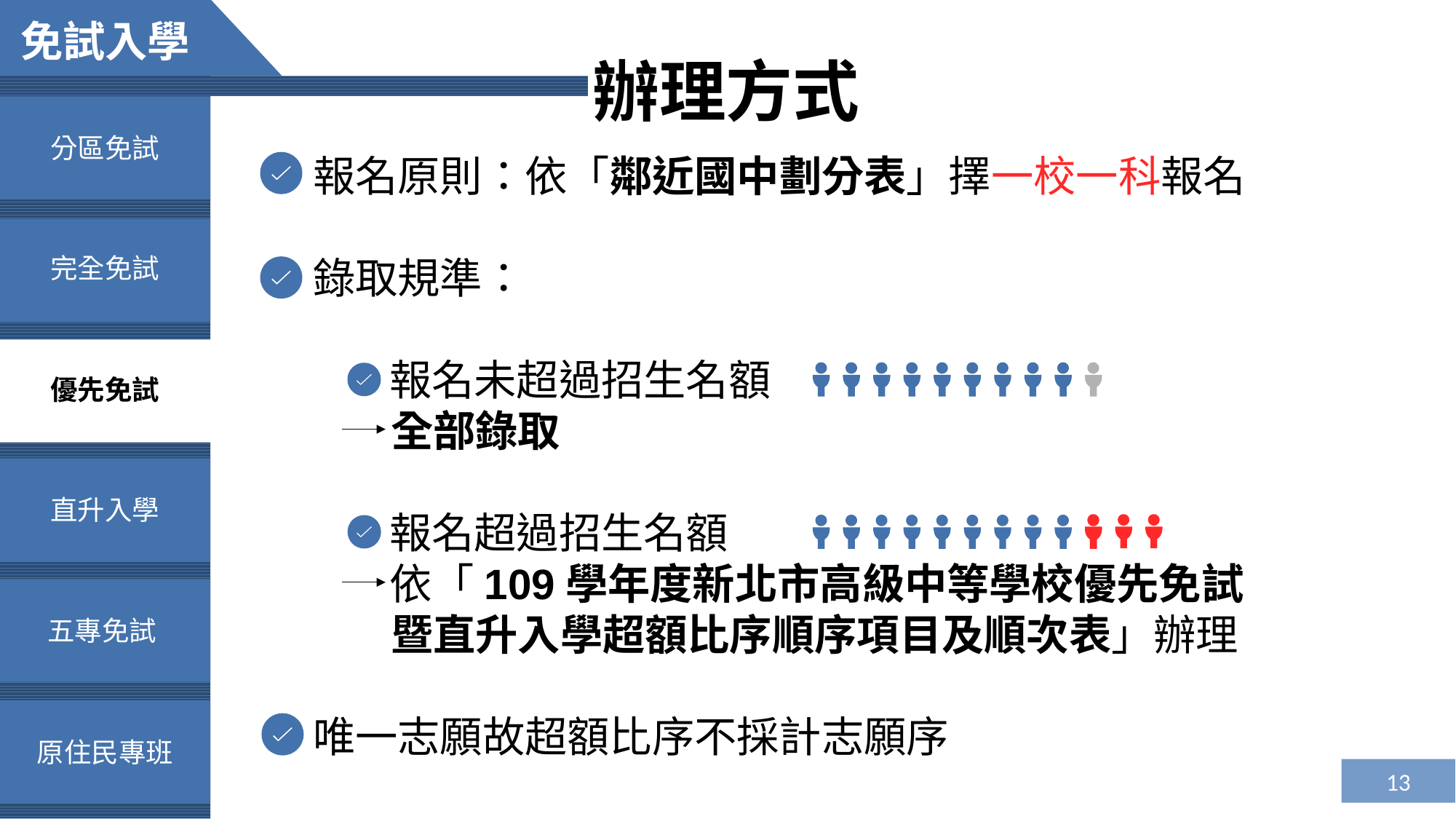

免試入學

辦理方式

分區免試
報名原則：依「鄰近國中劃分表」擇一校一科報名

錄取規準：

       報名未超過招生名額
       全部錄取
       報名超過招生名額
       依「109學年度新北市高級中等學校優先免試
       暨直升入學超額比序順序項目及順次表」辦理

唯一志願故超額比序不採計志願序

完全免試

優先免試

直升入學

五專免試

原住民專班
13